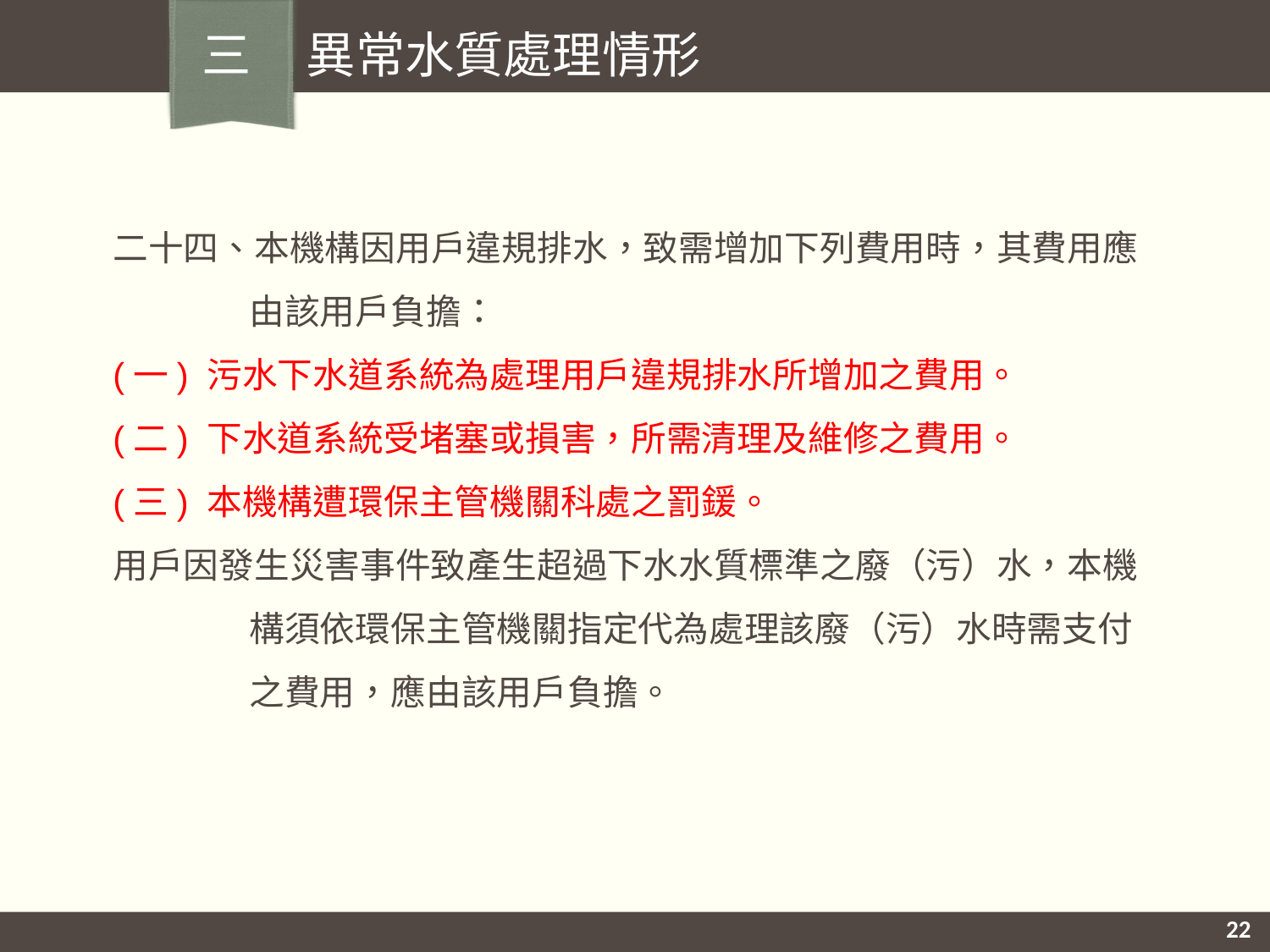

三     異常水質處理情形
二十四、本機構因用戶違規排水，致需增加下列費用時，其費用應由該用戶負擔：
(一) 污水下水道系統為處理用戶違規排水所增加之費用。
(二) 下水道系統受堵塞或損害，所需清理及維修之費用。
(三) 本機構遭環保主管機關科處之罰鍰。
用戶因發生災害事件致產生超過下水水質標準之廢（污）水，本機構須依環保主管機關指定代為處理該廢（污）水時需支付之費用，應由該用戶負擔。
22